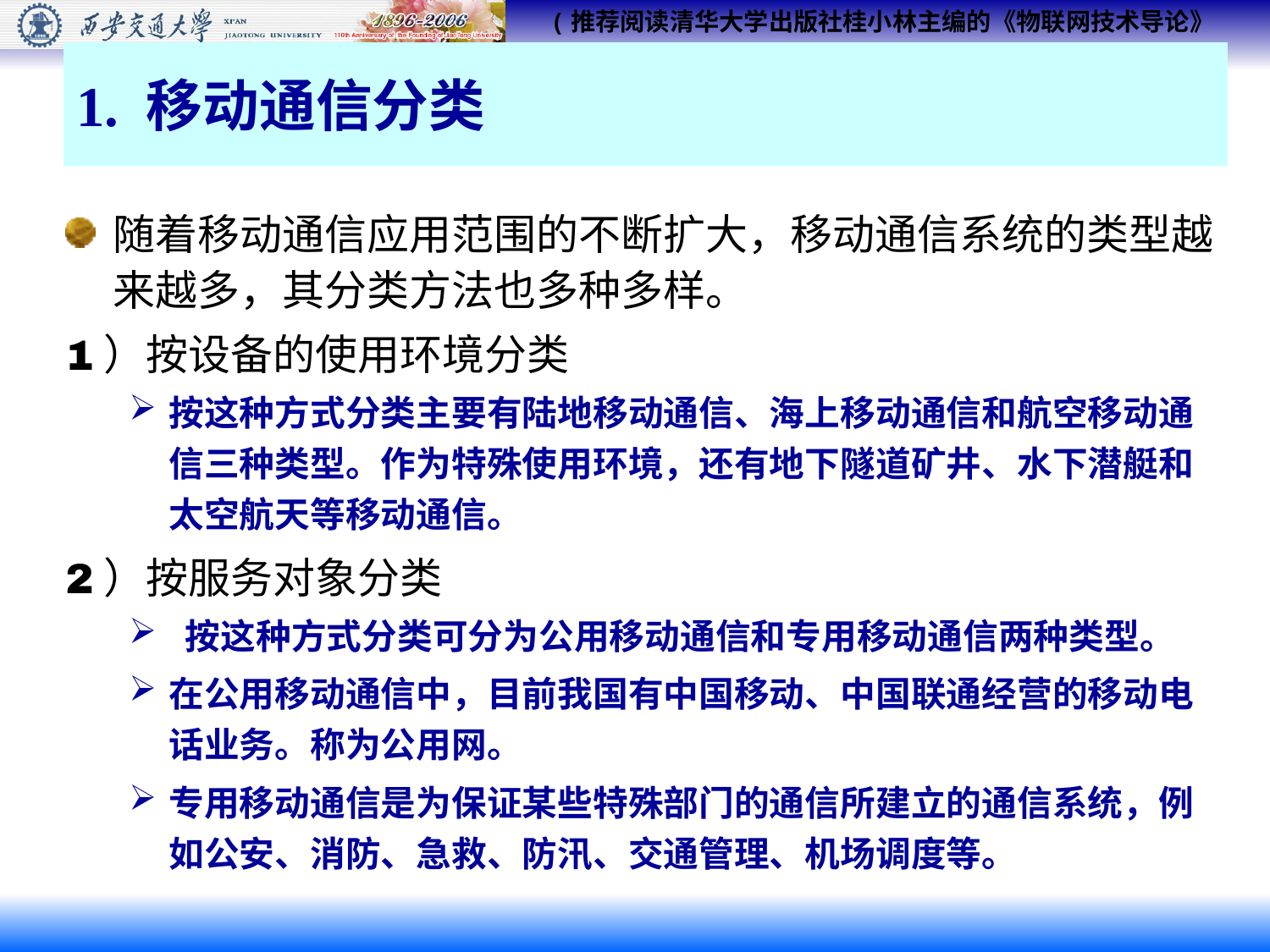

# 1. 移动通信分类
随着移动通信应用范围的不断扩大，移动通信系统的类型越来越多，其分类方法也多种多样。
1）按设备的使用环境分类
按这种方式分类主要有陆地移动通信、海上移动通信和航空移动通信三种类型。作为特殊使用环境，还有地下隧道矿井、水下潜艇和太空航天等移动通信。
2）按服务对象分类
 按这种方式分类可分为公用移动通信和专用移动通信两种类型。
在公用移动通信中，目前我国有中国移动、中国联通经营的移动电话业务。称为公用网。
专用移动通信是为保证某些特殊部门的通信所建立的通信系统，例如公安、消防、急救、防汛、交通管理、机场调度等。